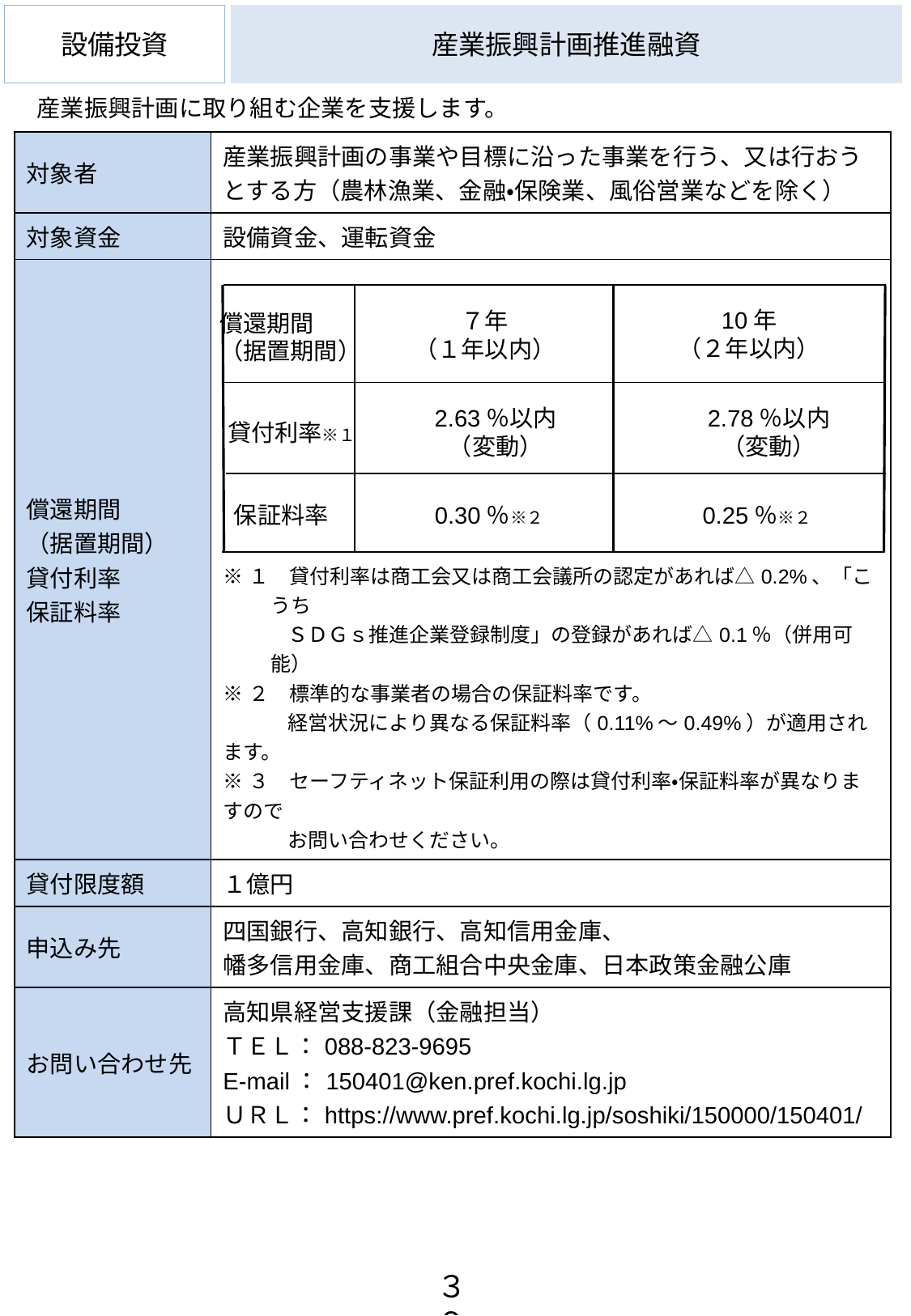

設備投資
# 産業振興計画推進融資
産業振興計画に取り組む企業を支援します。
| 対象者 | 産業振興計画の事業や目標に沿った事業を行う、又は行おうとする方（農林漁業、金融・保険業、風俗営業などを除く） |
| --- | --- |
| 対象資金 | 設備資金、運転資金 |
| 償還期間 （据置期間） 貸付利率 保証料率 | ※１　貸付利率は商工会又は商工会議所の認定があれば△0.2%、「こうち 　　　 ＳＤＧｓ推進企業登録制度」の登録があれば△0.1％（併用可能） ※２　標準的な事業者の場合の保証料率です。 　　　 経営状況により異なる保証料率（0.11%～0.49%）が適用されます。 ※３　セーフティネット保証利用の際は貸付利率・保証料率が異なりますので 　　　 お問い合わせください。 |
| 貸付限度額 | １億円 |
| 申込み先 | 四国銀行、高知銀行、高知信用金庫、 幡多信用金庫、商工組合中央金庫、日本政策金融公庫 |
| お問い合わせ先 | 高知県経営支援課（金融担当） ＴＥＬ：088-823-9695 E-mail：150401@ken.pref.kochi.lg.jp ＵＲＬ：https://www.pref.kochi.lg.jp/soshiki/150000/150401/ |

10年
（２年以内）
７年
（１年以内）
2.63％以内
（変動）
2.78％以内
（変動）
貸付利率※１
保証料率
0.30％※２
0.25％※２

償還期間
（据置期間）
３９